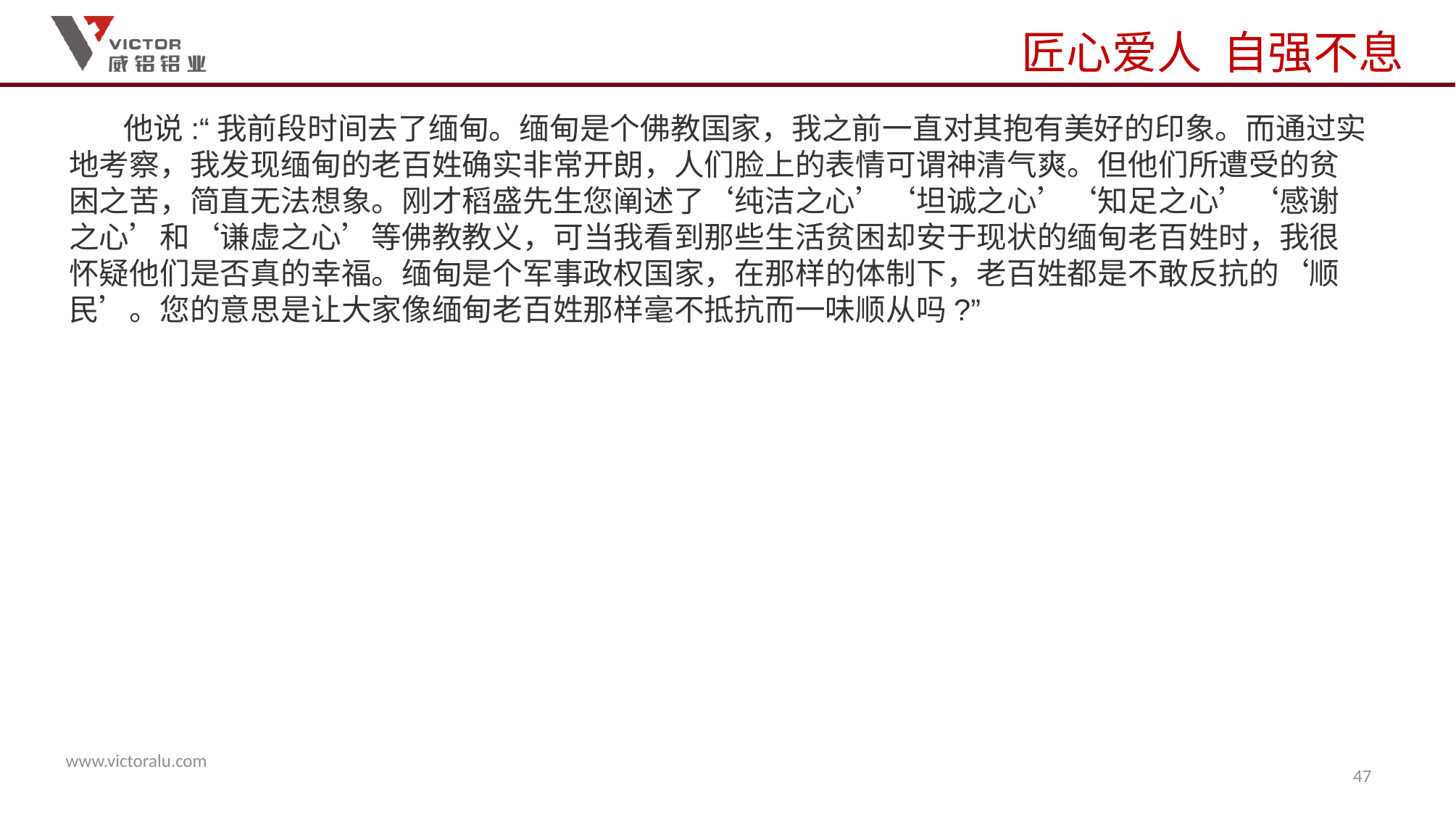

他说:“我前段时间去了缅甸。缅甸是个佛教国家，我之前一直对其抱有美好的印象。而通过实地考察，我发现缅甸的老百姓确实非常开朗，人们脸上的表情可谓神清气爽。但他们所遭受的贫困之苦，简直无法想象。刚才稻盛先生您阐述了‘纯洁之心’‘坦诚之心’‘知足之心’‘感谢之心’和‘谦虚之心’等佛教教义，可当我看到那些生活贫困却安于现状的缅甸老百姓时，我很怀疑他们是否真的幸福。缅甸是个军事政权国家，在那样的体制下，老百姓都是不敢反抗的‘顺民’。您的意思是让大家像缅甸老百姓那样毫不抵抗而一味顺从吗?”

47